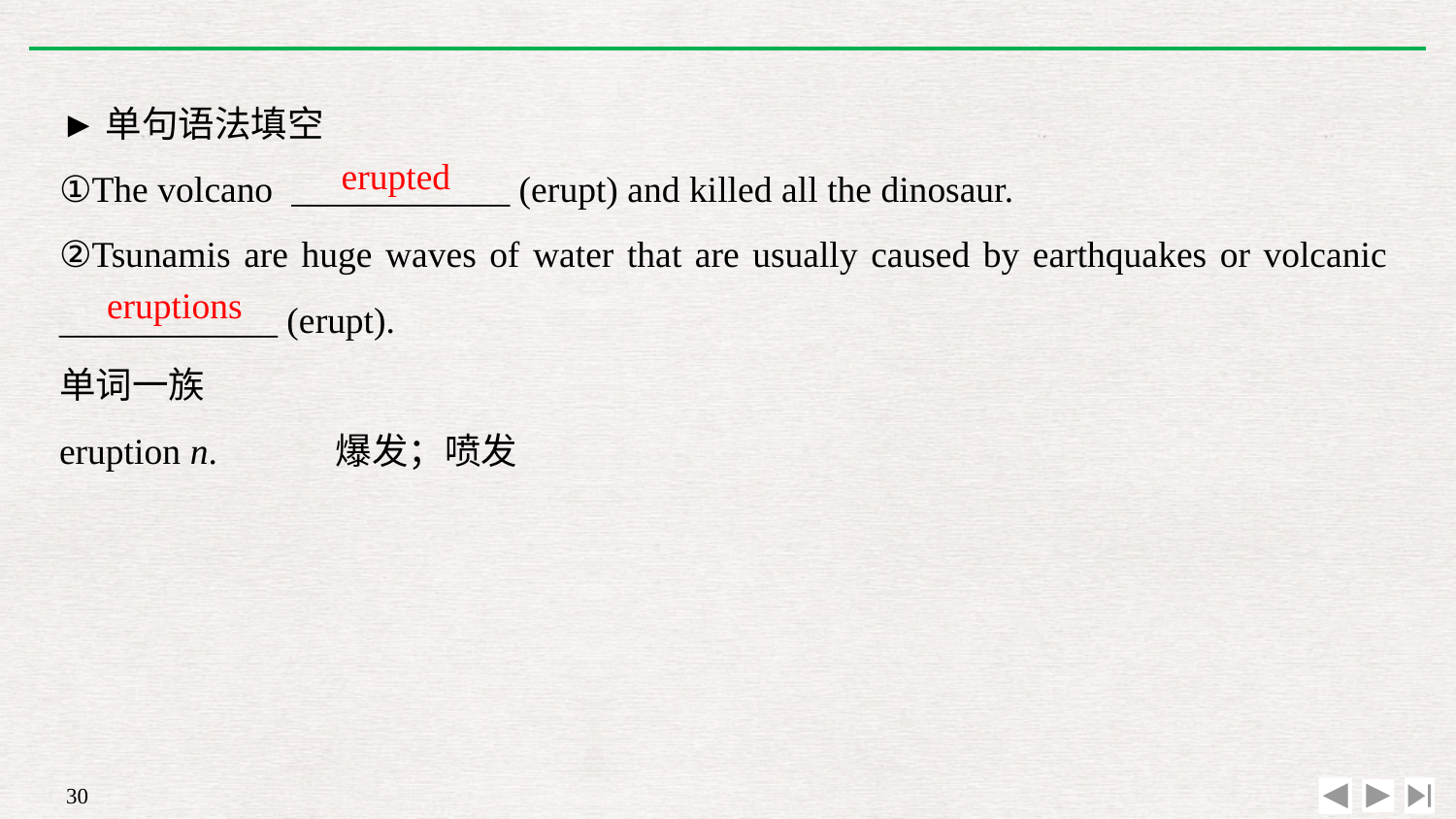

►单句语法填空
①The volcano  ____________ (erupt) and killed all the dinosaur.
②Tsunamis are huge waves of water that are usually caused by earthquakes or volcanic  ____________ (erupt).
单词一族
eruption n.　　　爆发；喷发
erupted
eruptions